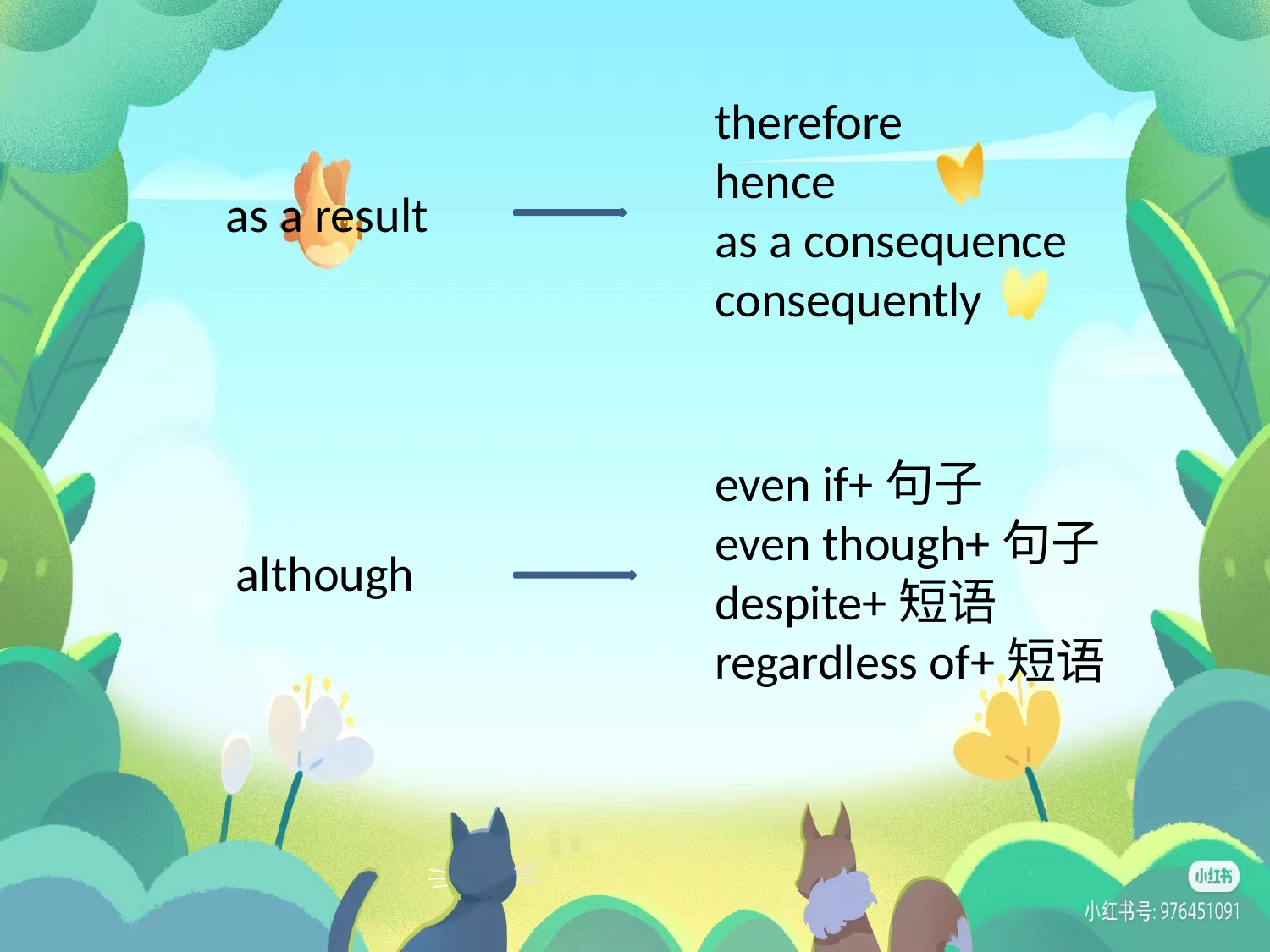

therefore
hence
as a consequence
consequently
as a result

even if+句子
even though+句子
despite+短语
regardless of+短语
although